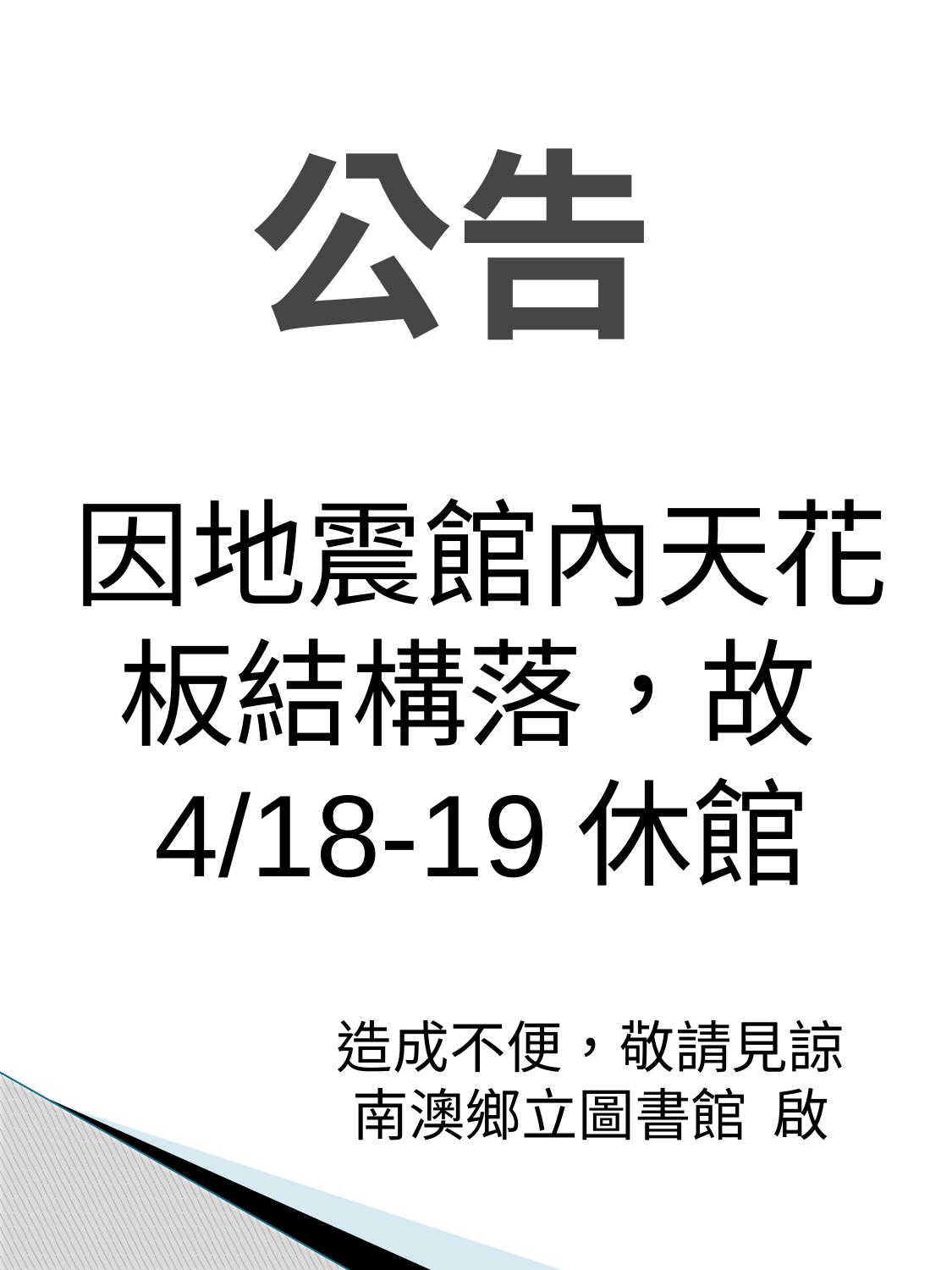

# 公告
因地震館內天花板結構落，故4/18-19休館
造成不便，敬請見諒
南澳鄉立圖書館  啟